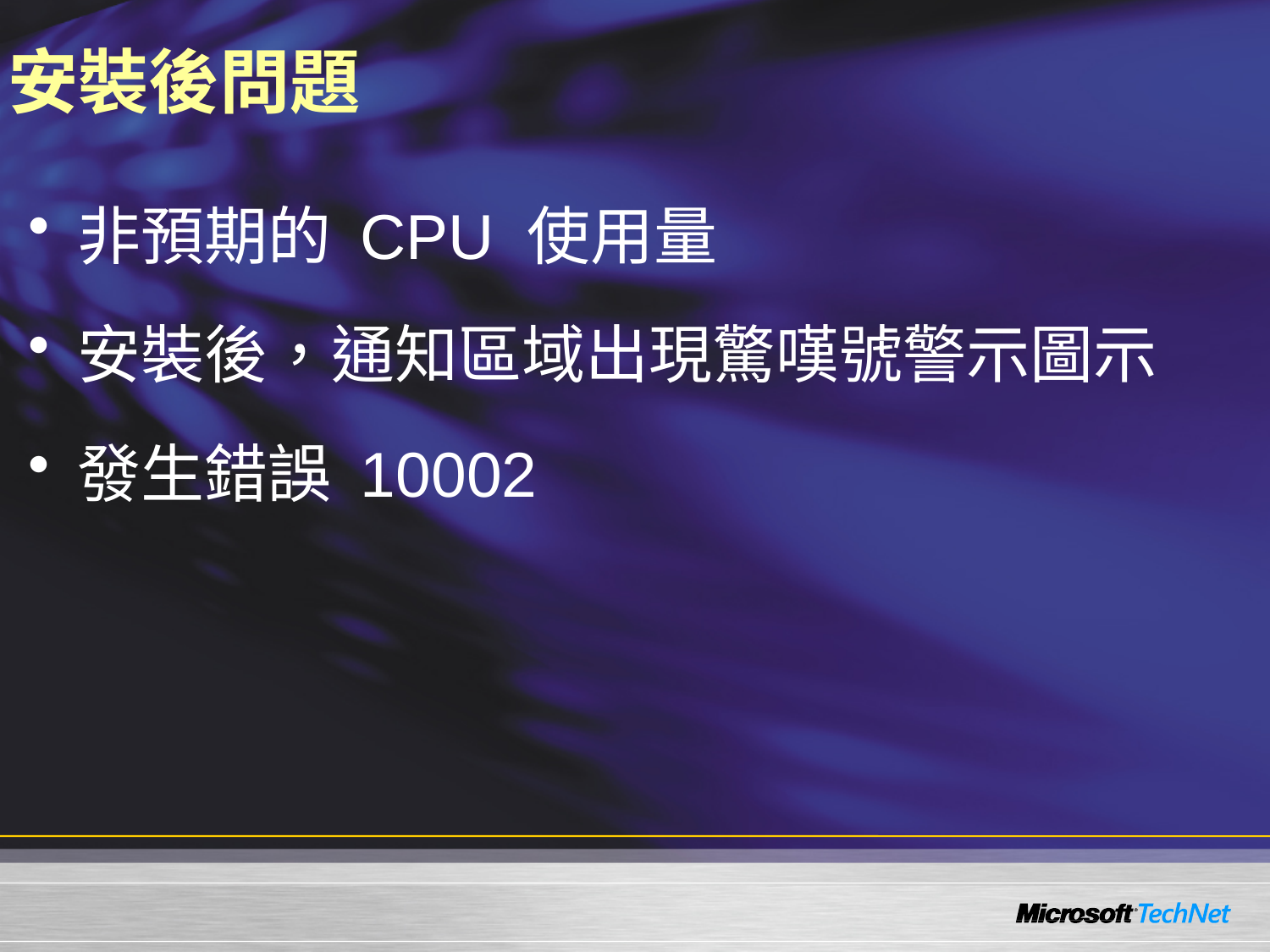

# 安裝後問題
非預期的 CPU 使用量
安裝後，通知區域出現驚嘆號警示圖示
發生錯誤 10002